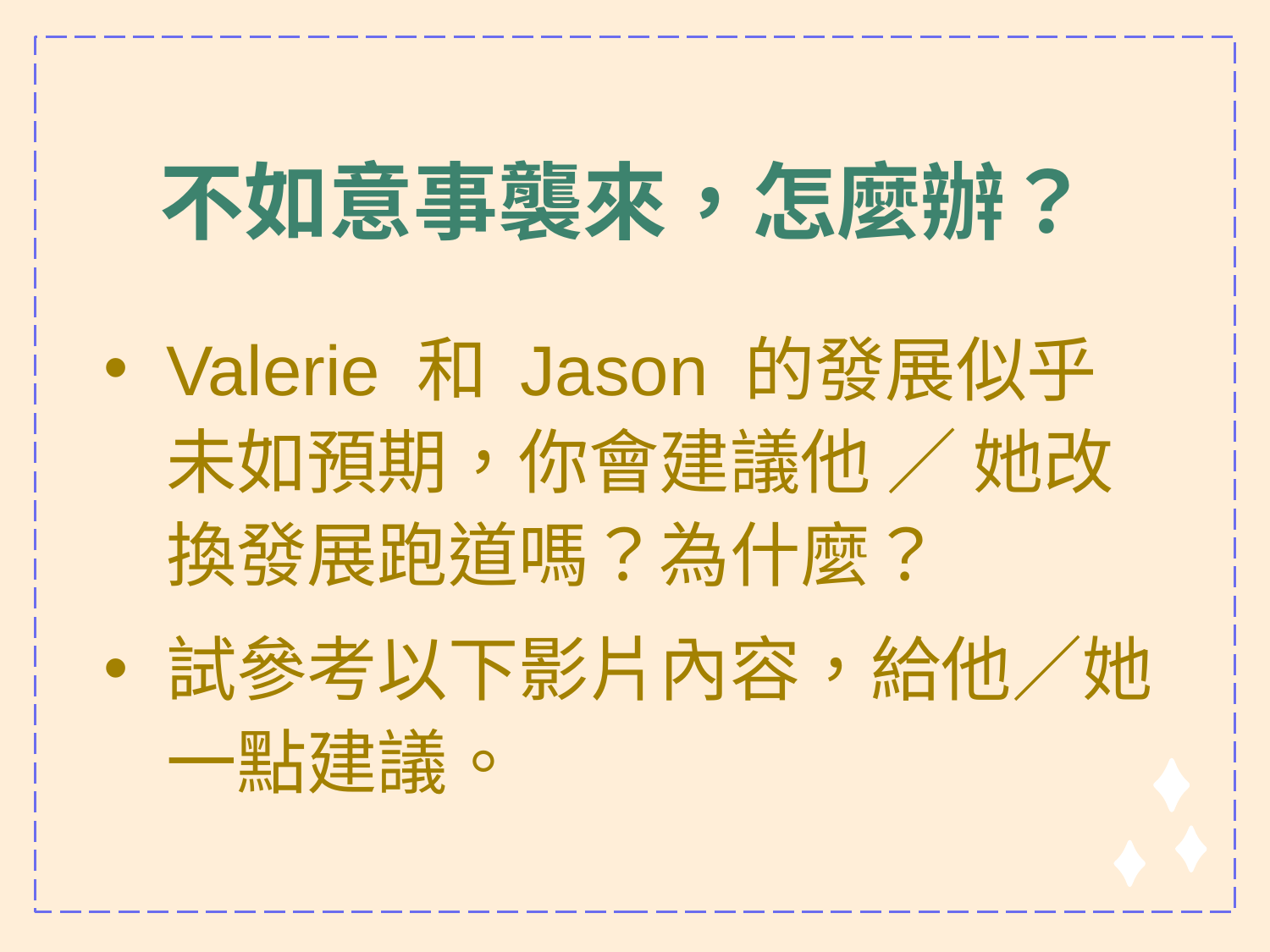

# 不如意事襲來，怎麼辦？
Valerie 和 Jason 的發展似乎未如預期，你會建議他 ／ 她改換發展跑道嗎？為什麼？
試參考以下影片內容，給他／她一點建議。